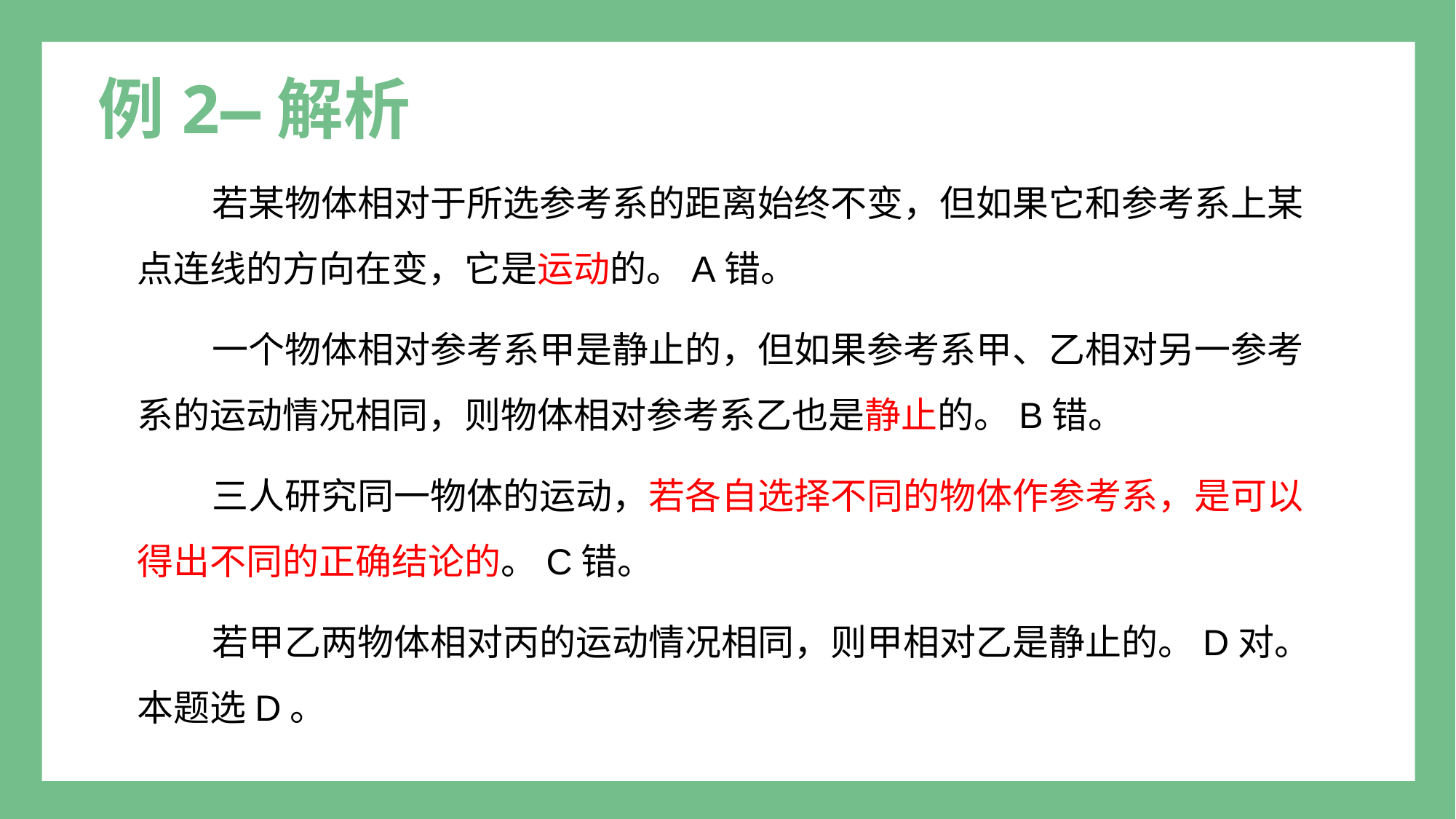

例2—解析
若某物体相对于所选参考系的距离始终不变，但如果它和参考系上某点连线的方向在变，它是运动的。A错。
一个物体相对参考系甲是静止的，但如果参考系甲、乙相对另一参考系的运动情况相同，则物体相对参考系乙也是静止的。B错。
三人研究同一物体的运动，若各自选择不同的物体作参考系，是可以得出不同的正确结论的。C错。
若甲乙两物体相对丙的运动情况相同，则甲相对乙是静止的。D对。本题选D。